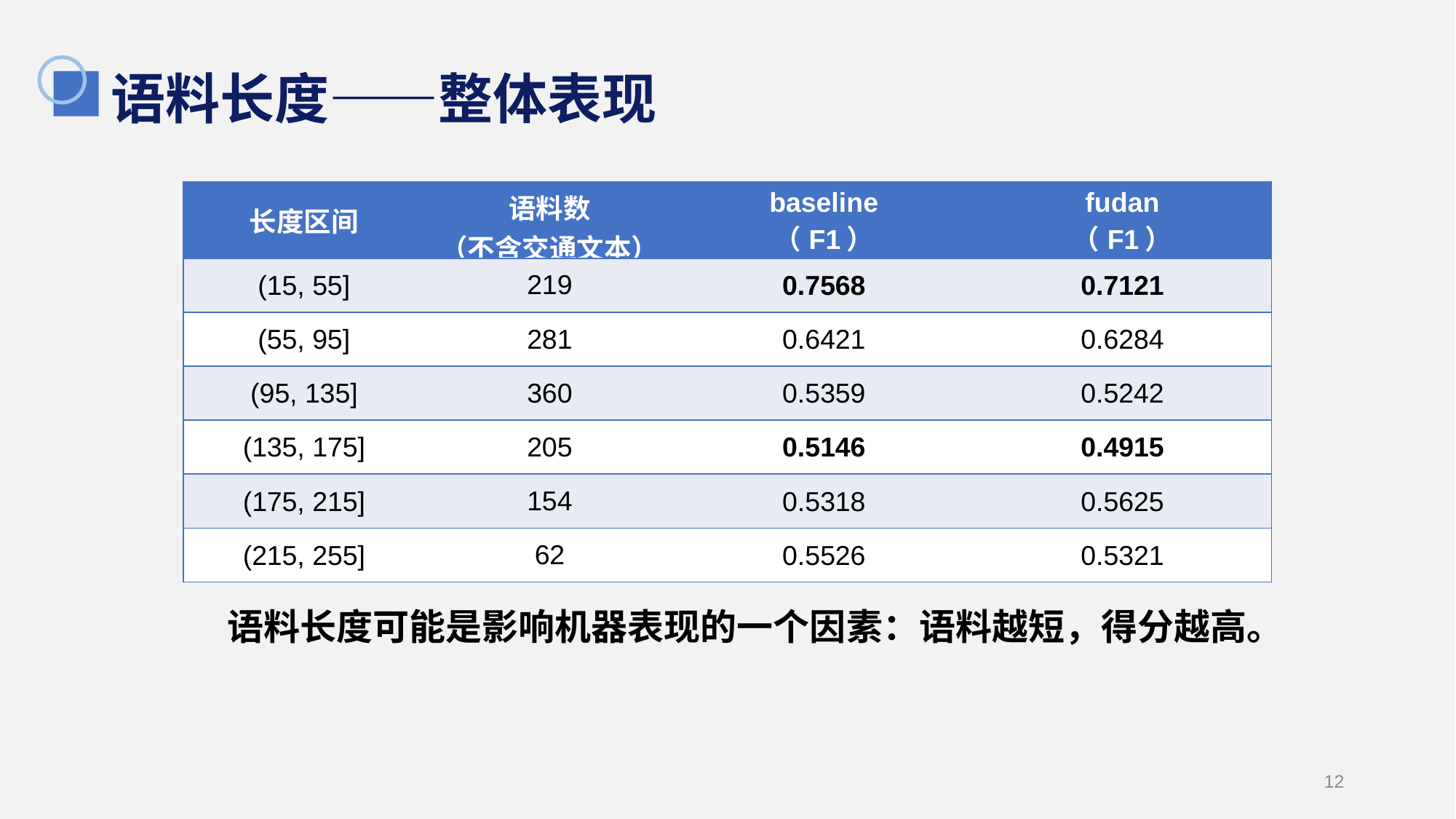

# 语料长度——整体表现
| 长度区间 | 语料数 （不含交通文本） | baseline （F1） | fudan （F1） |
| --- | --- | --- | --- |
| (15, 55] | 219 | 0.7568 | 0.7121 |
| (55, 95] | 281 | 0.6421 | 0.6284 |
| (95, 135] | 360 | 0.5359 | 0.5242 |
| (135, 175] | 205 | 0.5146 | 0.4915 |
| (175, 215] | 154 | 0.5318 | 0.5625 |
| (215, 255] | 62 | 0.5526 | 0.5321 |
语料长度可能是影响机器表现的一个因素：语料越短，得分越高。
12